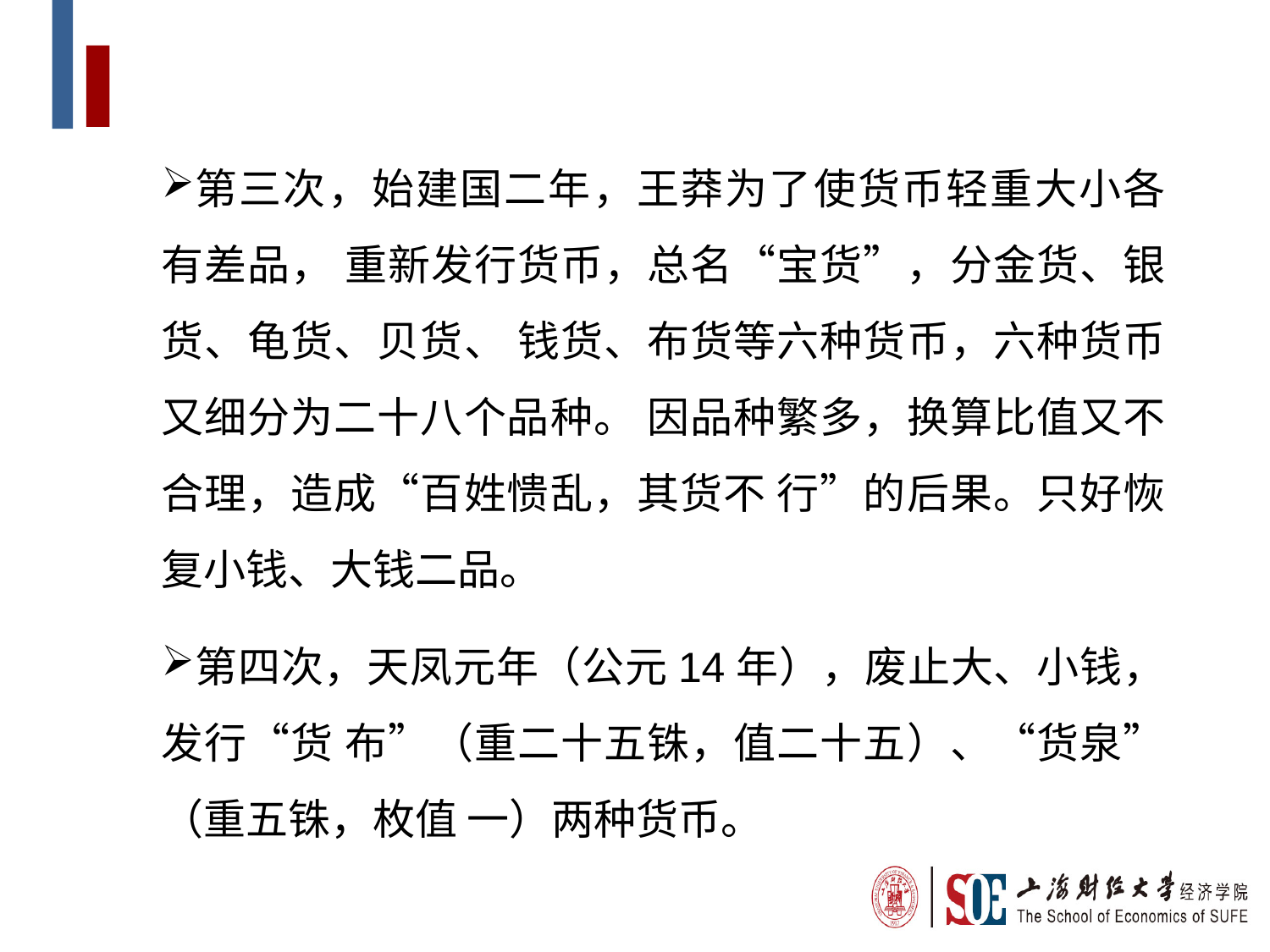

第三次，始建国二年，王莽为了使货币轻重大小各有差品， 重新发行货币，总名“宝货”，分金货、银货、龟货、贝货、 钱货、布货等六种货币，六种货币又细分为二十八个品种。 因品种繁多，换算比值又不合理，造成“百姓愦乱，其货不 行”的后果。只好恢复小钱、大钱二品。
第四次，天凤元年（公元14年），废止大、小钱，发行“货 布”（重二十五铢，值二十五）、“货泉”（重五铢，枚值 一）两种货币。